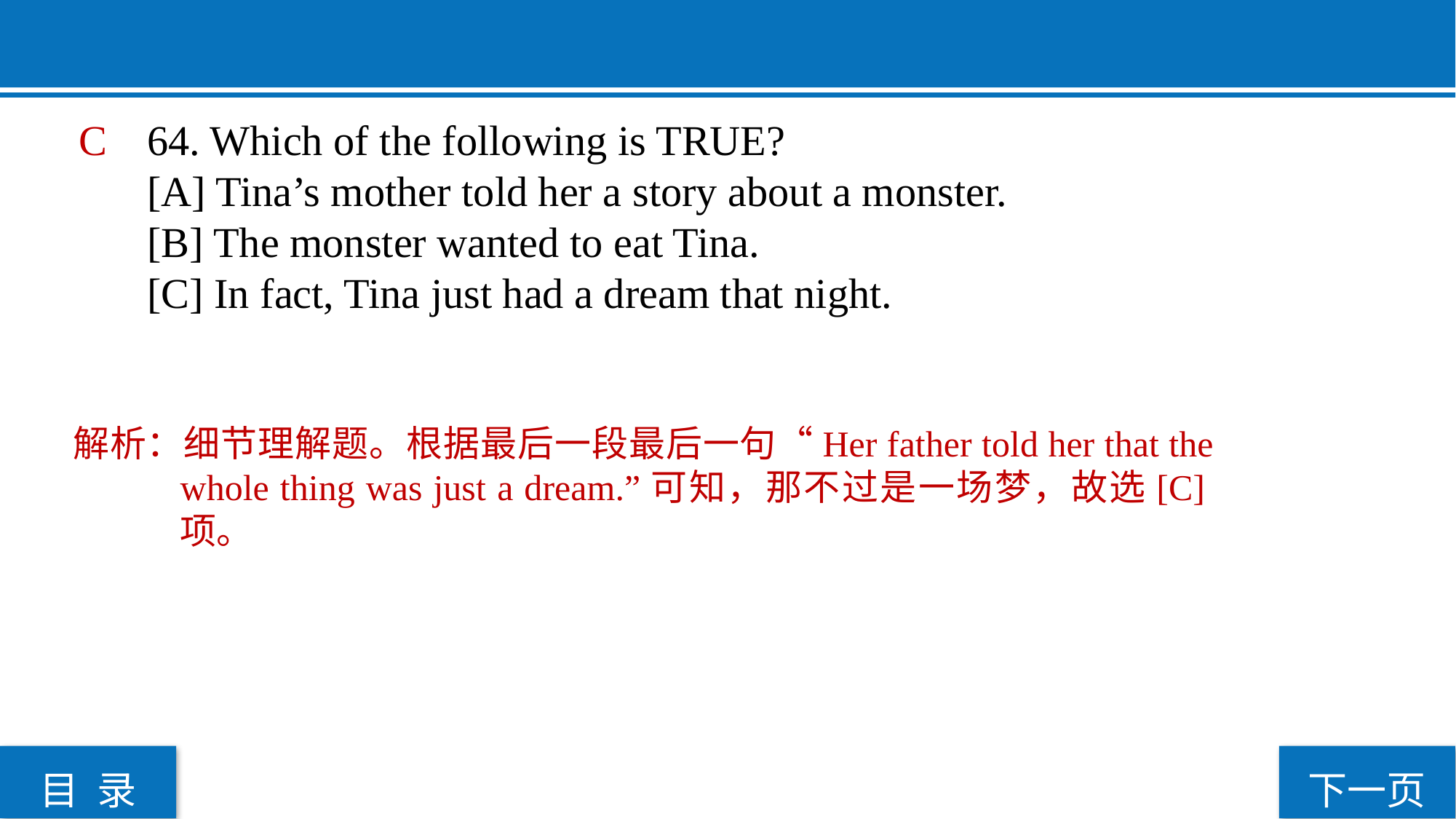

C
64. Which of the following is TRUE?
[A] Tina’s mother told her a story about a monster.
[B] The monster wanted to eat Tina.
[C] In fact, Tina just had a dream that night.
解析：细节理解题。根据最后一段最后一句“Her father told her that the whole thing was just a dream.”可知，那不过是一场梦，故选[C]项。